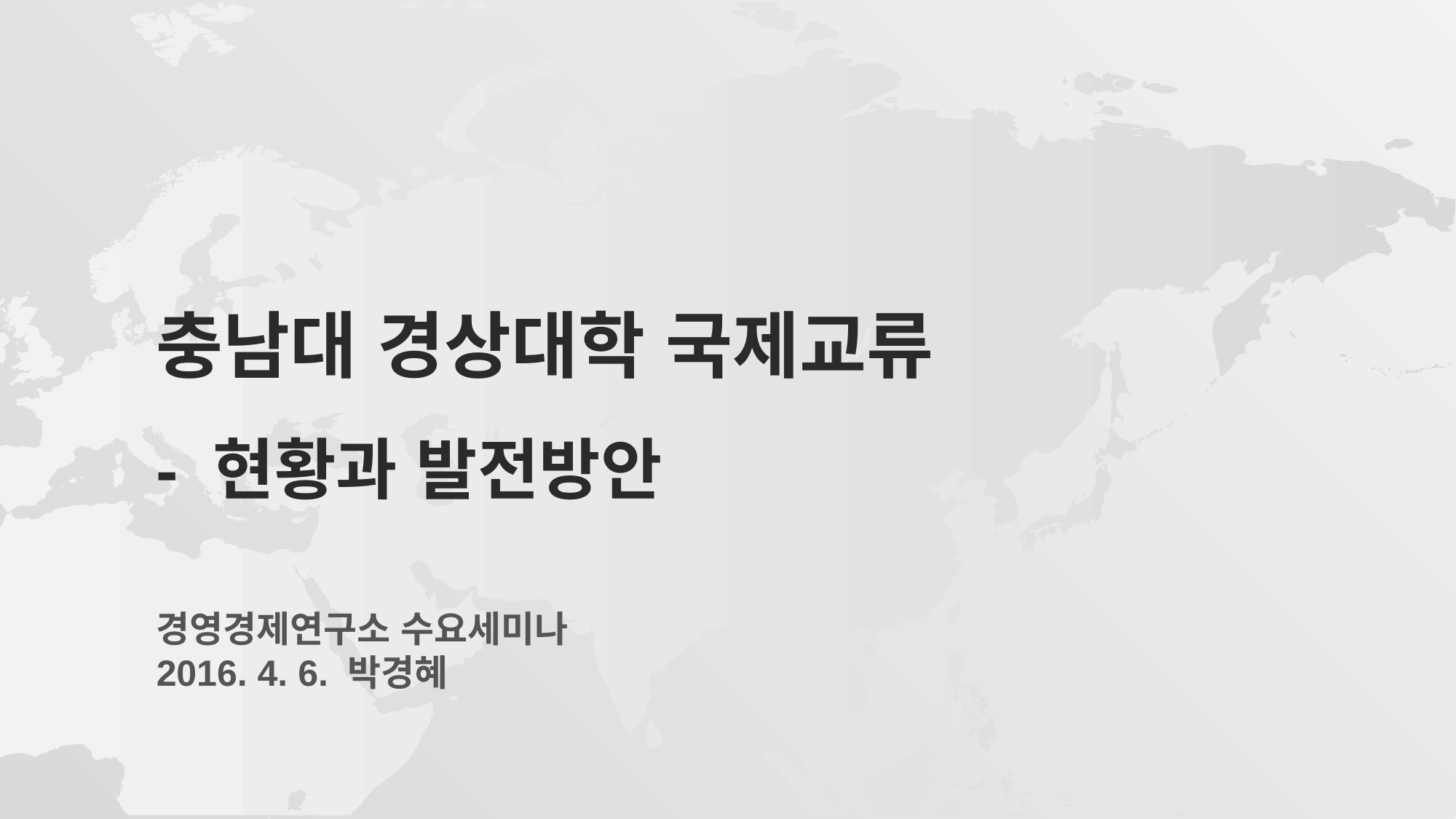

# 충남대 경상대학 국제교류 - 현황과 발전방안
경영경제연구소 수요세미나
2016. 4. 6. 박경혜